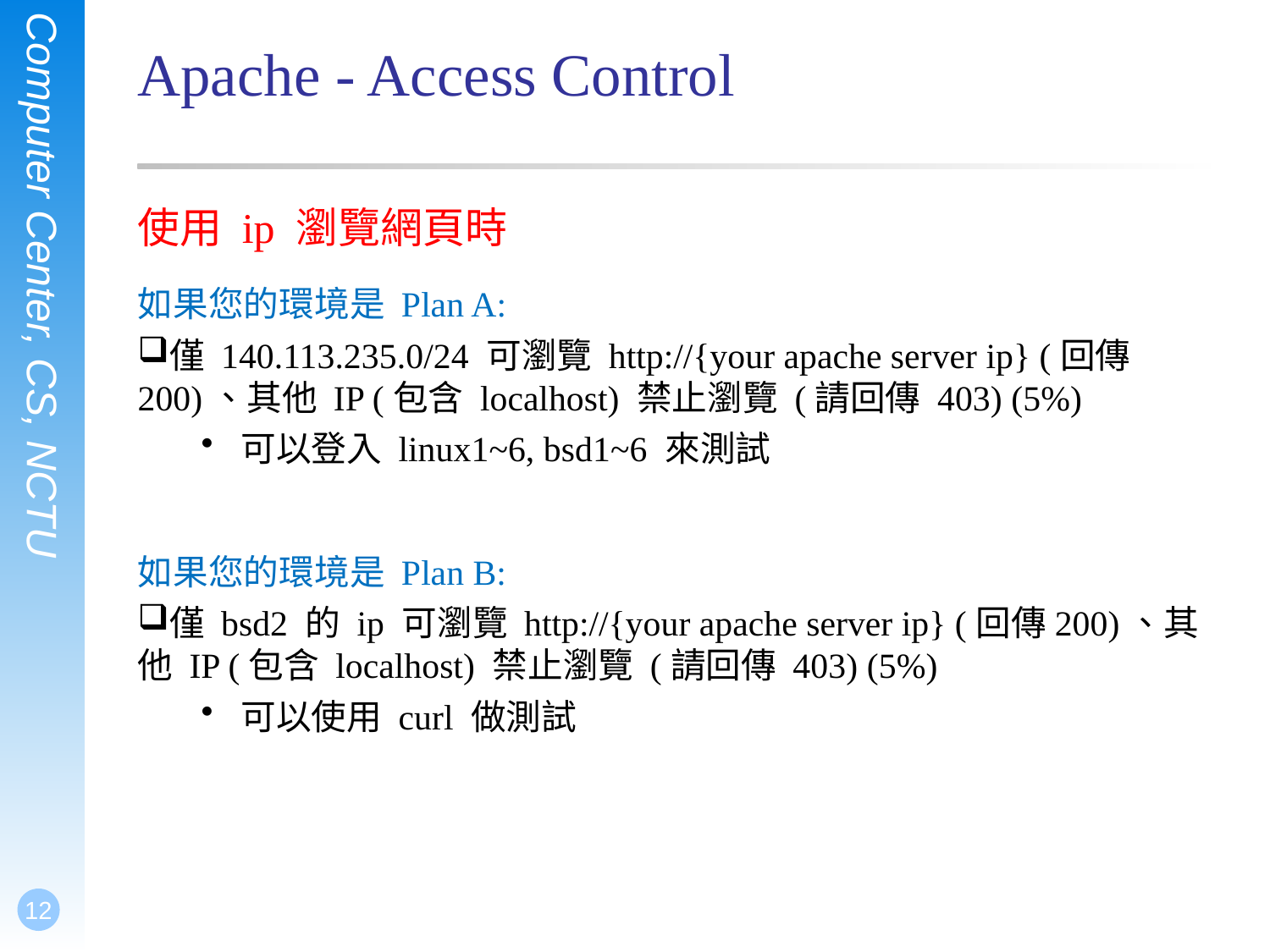

# Apache - Access Control
使用 ip 瀏覽網頁時
如果您的環境是 Plan A:
僅 140.113.235.0/24 可瀏覽 http://{your apache server ip} (回傳200)、其他 IP (包含 localhost) 禁止瀏覽 (請回傳 403) (5%)
可以登入 linux1~6, bsd1~6 來測試

如果您的環境是 Plan B:
僅 bsd2 的 ip 可瀏覽 http://{your apache server ip} (回傳200)、其他 IP (包含 localhost) 禁止瀏覽 (請回傳 403) (5%)
可以使用 curl 做測試